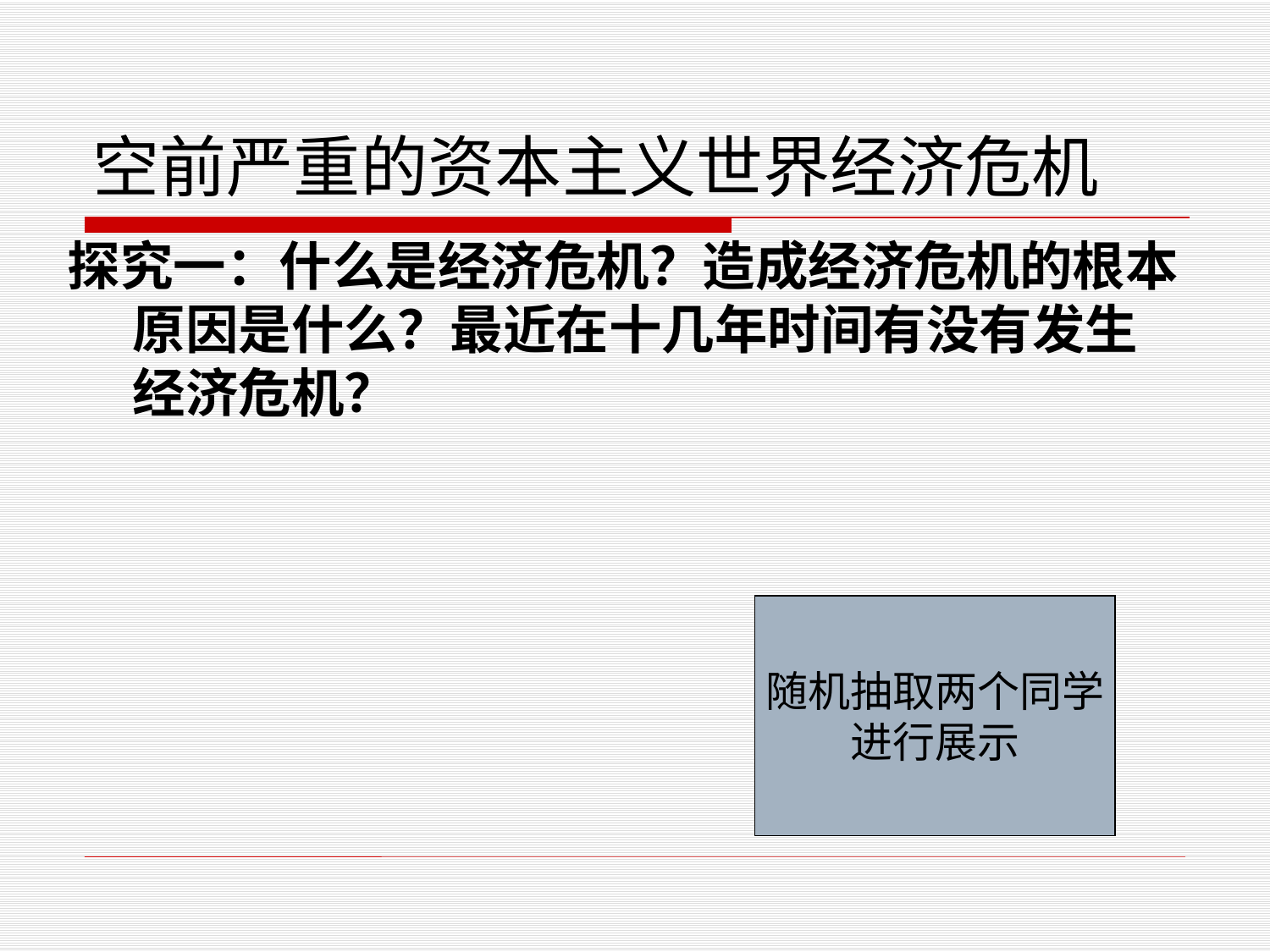

# 空前严重的资本主义世界经济危机
探究一：什么是经济危机？造成经济危机的根本原因是什么？最近在十几年时间有没有发生经济危机？

随机抽取两个同学
进行展示